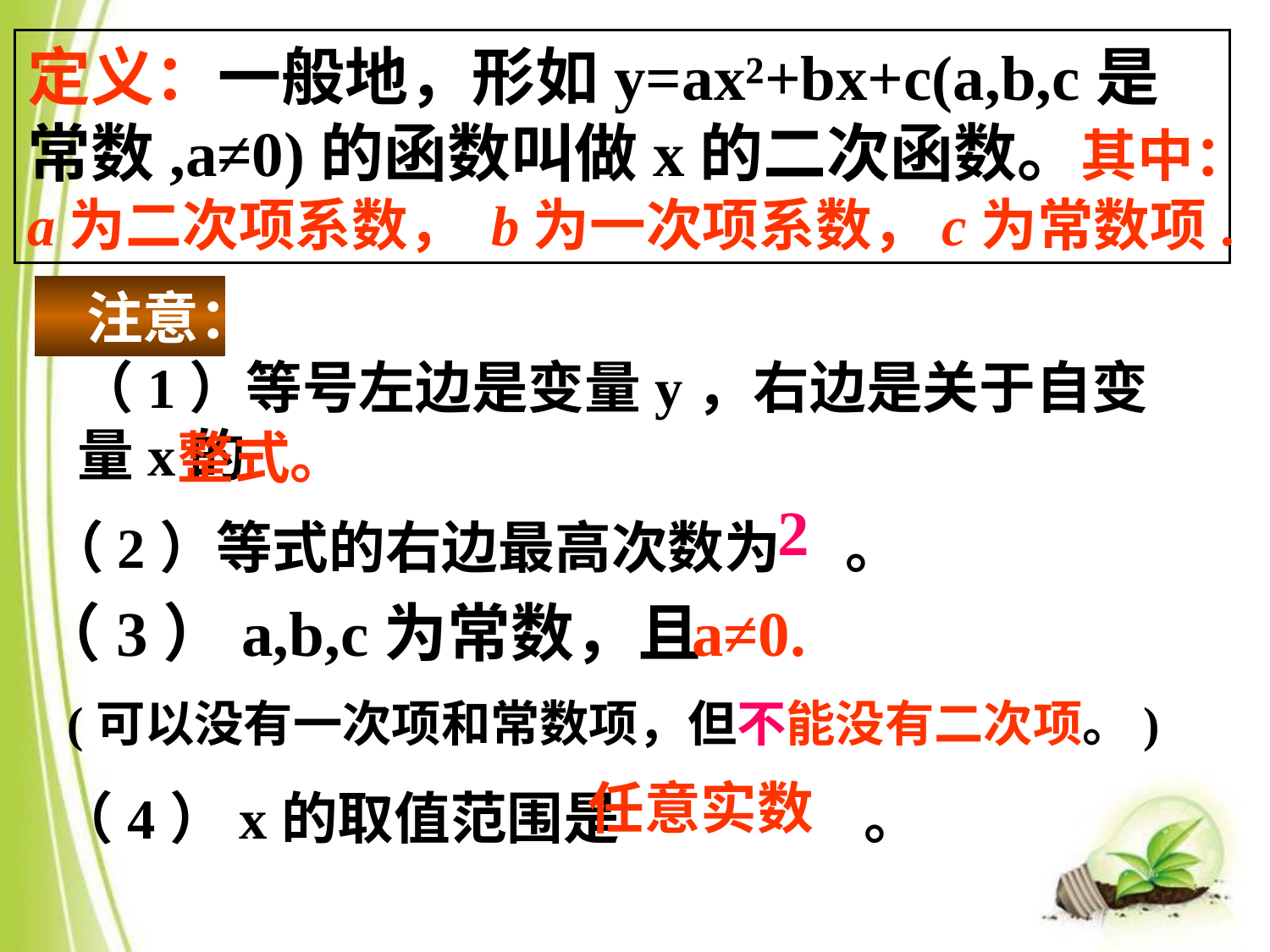

定义：一般地，形如y=ax²+bx+c(a,b,c是常数,a≠0)的函数叫做x的二次函数。其中：a为二次项系数， b为一次项系数，c为常数项.
  注意：
（1）等号左边是变量y，右边是关于自变量x的
整式。
2
（2）等式的右边最高次数为     。
（3）a,b,c为常数，且
a≠0.
(可以没有一次项和常数项，但不能没有二次项。)
任意实数
（4）x的取值范围是                   。